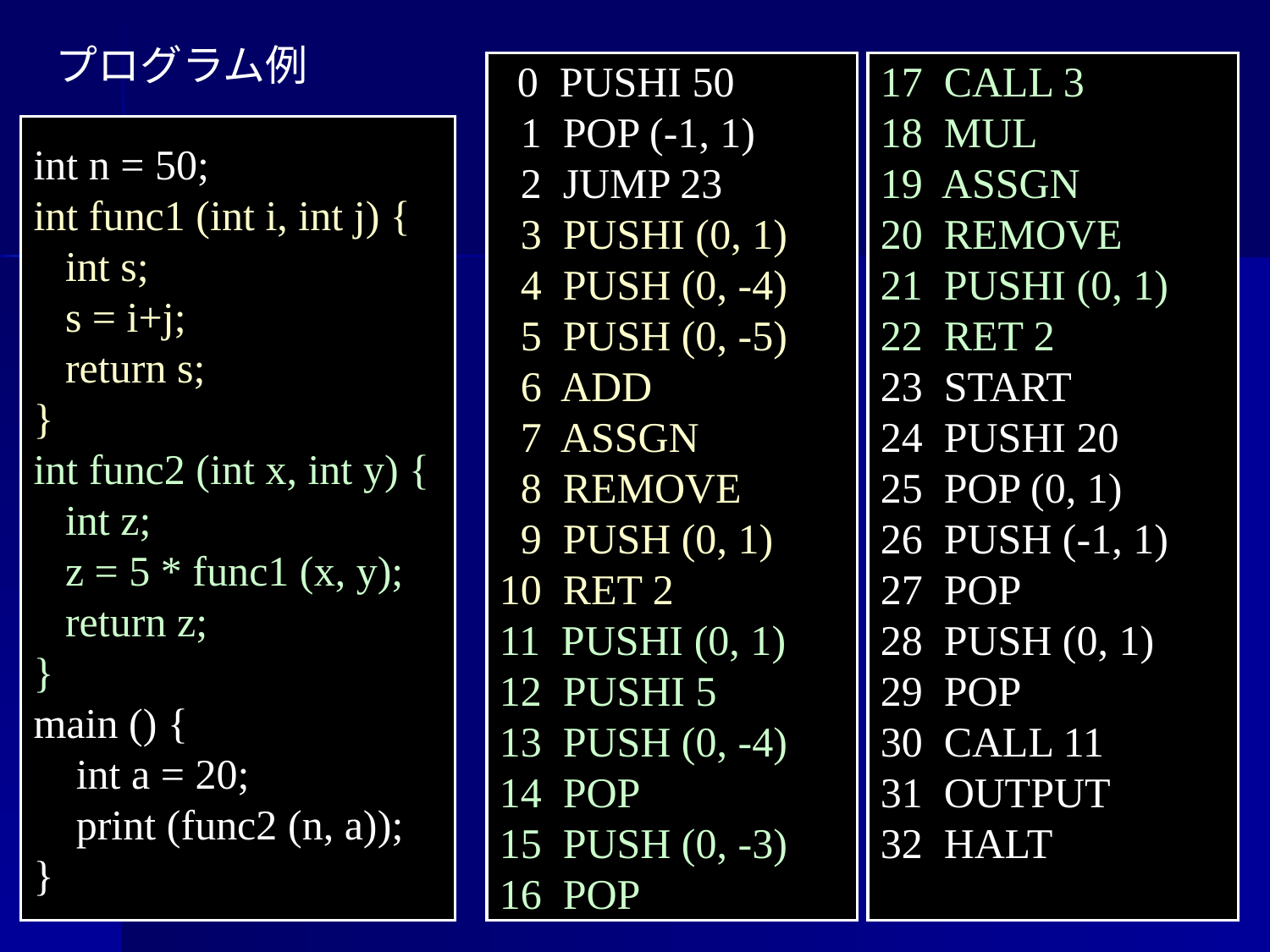

プログラム例
  0  PUSHI 50
  1  POP (-1, 1)
  2  JUMP 23
  3  PUSHI (0, 1)
  4  PUSH (0, -4)
  5  PUSH (0, -5)
  6  ADD
  7  ASSGN
  8  REMOVE
  9  PUSH (0, 1)
10  RET 2
11  PUSHI (0, 1)
12  PUSHI 5
13  PUSH (0, -4)
14  POP
15  PUSH (0, -3)
16  POP
17  CALL 3
18  MUL
19  ASSGN
20  REMOVE
21  PUSHI (0, 1)
22  RET 2
23  START
24  PUSHI 20
25  POP (0, 1)
26  PUSH (-1, 1)
27  POP
28  PUSH (0, 1)
29  POP
30  CALL 11
31  OUTPUT
32  HALT

int n = 50;
int func1 (int i, int j) {
   int s;
   s = i+j;
   return s;
}
int func2 (int x, int y) {
   int z;
   z = 5 * func1 (x, y);
   return z;
}
main () {
    int a = 20;
    print (func2 (n, a));
}